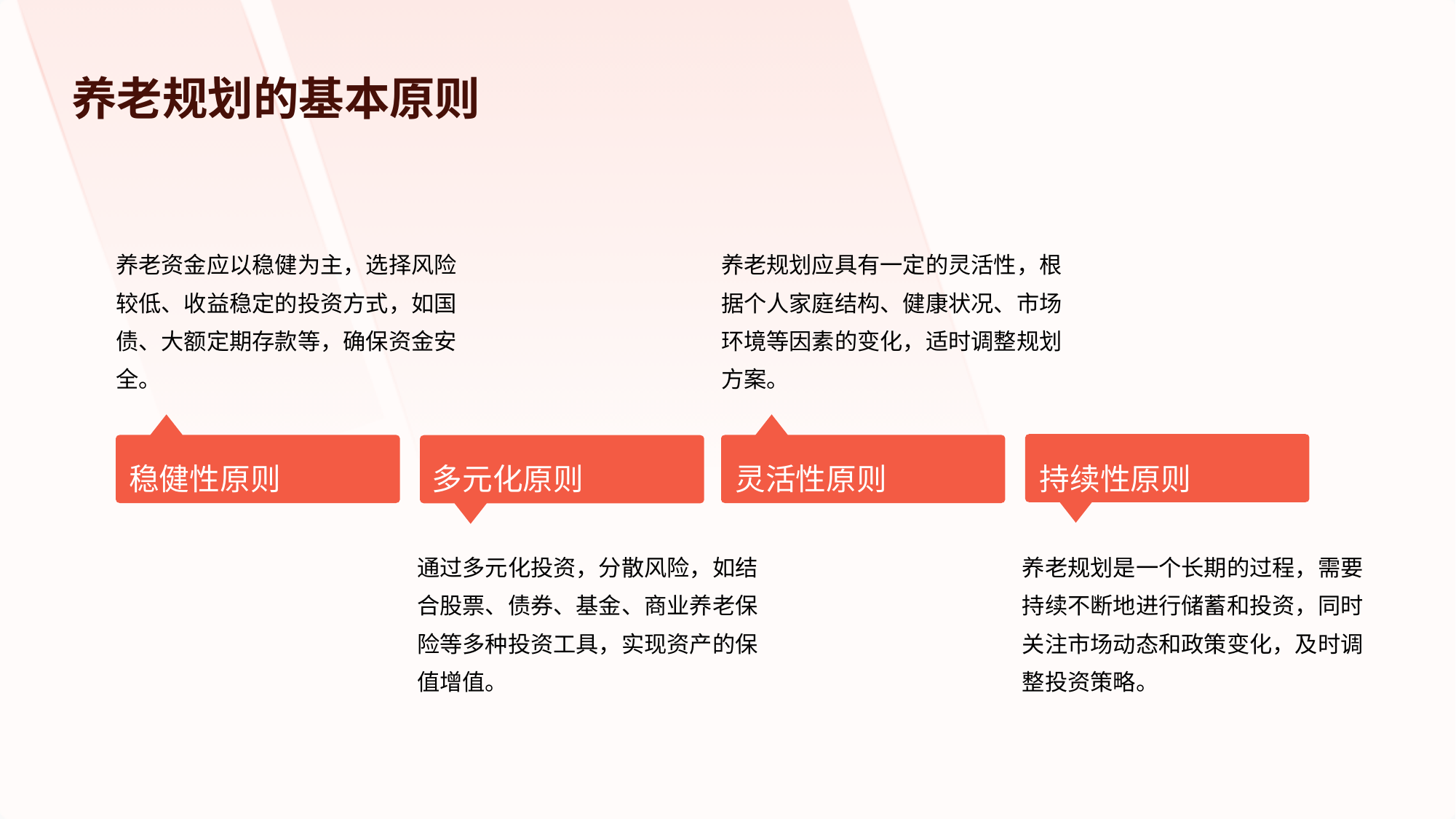

养老规划的基本原则
养老资金应以稳健为主，选择风险较低、收益稳定的投资方式，如国债、大额定期存款等，确保资金安全。
养老规划应具有一定的灵活性，根据个人家庭结构、健康状况、市场环境等因素的变化，适时调整规划方案。

稳健性原则
多元化原则
灵活性原则
持续性原则
通过多元化投资，分散风险，如结合股票、债券、基金、商业养老保险等多种投资工具，实现资产的保值增值。
养老规划是一个长期的过程，需要持续不断地进行储蓄和投资，同时关注市场动态和政策变化，及时调整投资策略。